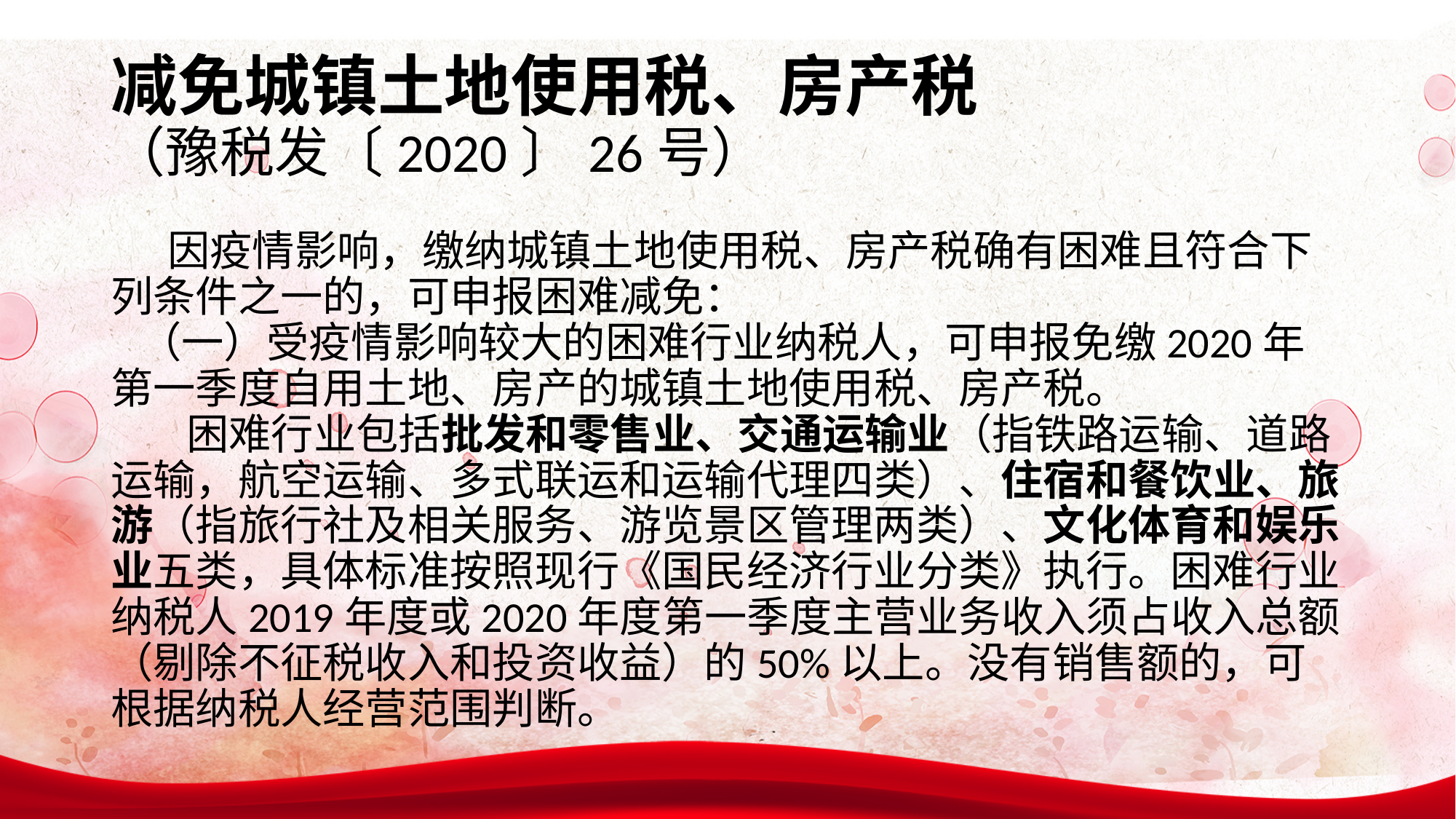

# 减免城镇土地使用税、房产税 （豫税发〔2020〕26号） 因疫情影响，缴纳城镇土地使用税、房产税确有困难且符合下列条件之一的，可申报困难减免：    （一）受疫情影响较大的困难行业纳税人，可申报免缴2020年第一季度自用土地、房产的城镇土地使用税、房产税。         困难行业包括批发和零售业、交通运输业（指铁路运输、道路运输，航空运输、多式联运和运输代理四类）、住宿和餐饮业、旅游（指旅行社及相关服务、游览景区管理两类）、文化体育和娱乐业五类，具体标准按照现行《国民经济行业分类》执行。困难行业纳税人2019年度或2020年度第一季度主营业务收入须占收入总额（剔除不征税收入和投资收益）的50%以上。没有销售额的，可根据纳税人经营范围判断。